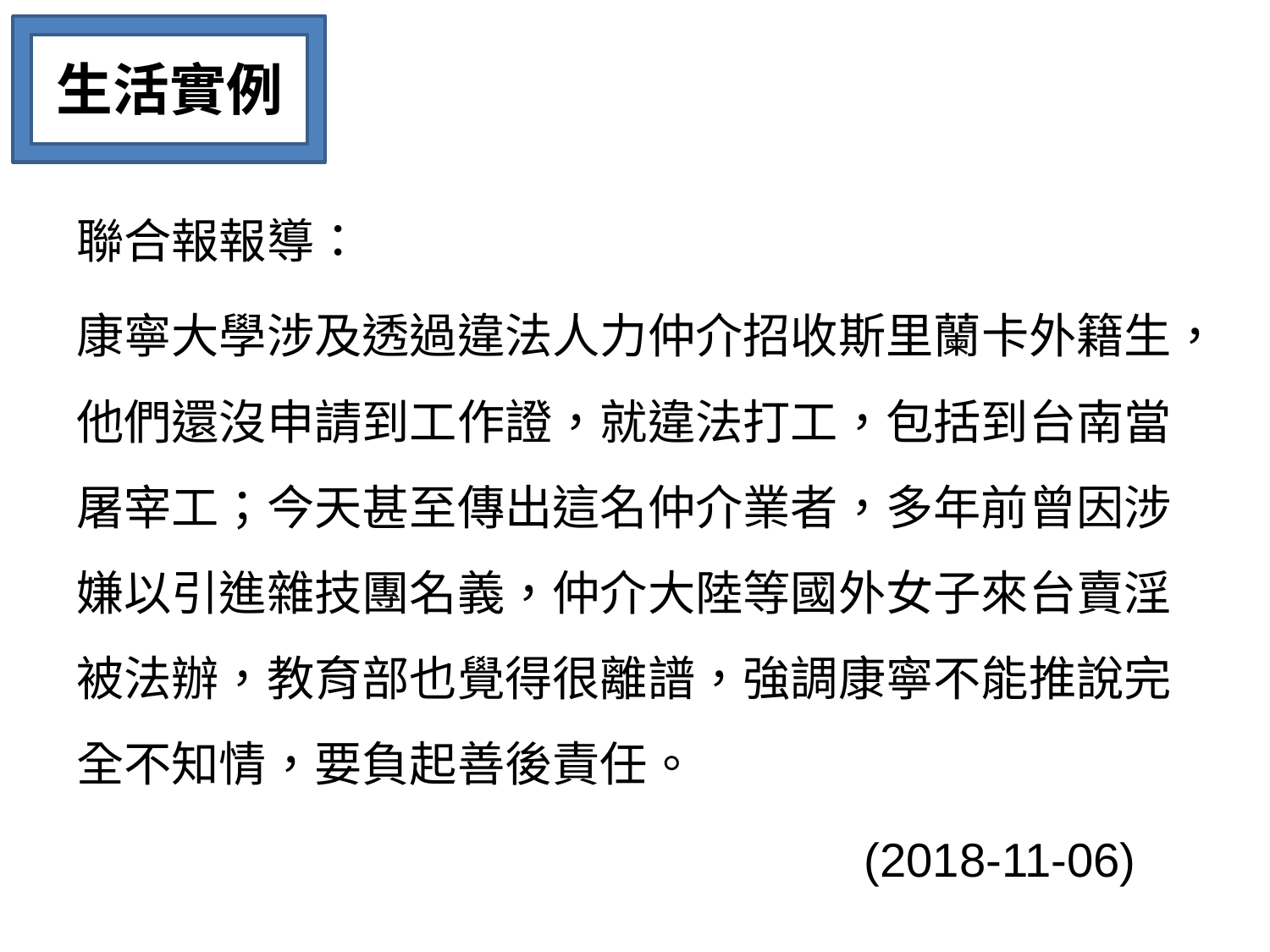

生活實例
聯合報報導：
康寧大學涉及透過違法人力仲介招收斯里蘭卡外籍生，他們還沒申請到工作證，就違法打工，包括到台南當屠宰工；今天甚至傳出這名仲介業者，多年前曾因涉嫌以引進雜技團名義，仲介大陸等國外女子來台賣淫被法辦，教育部也覺得很離譜，強調康寧不能推說完全不知情，要負起善後責任。
(2018-11-06)